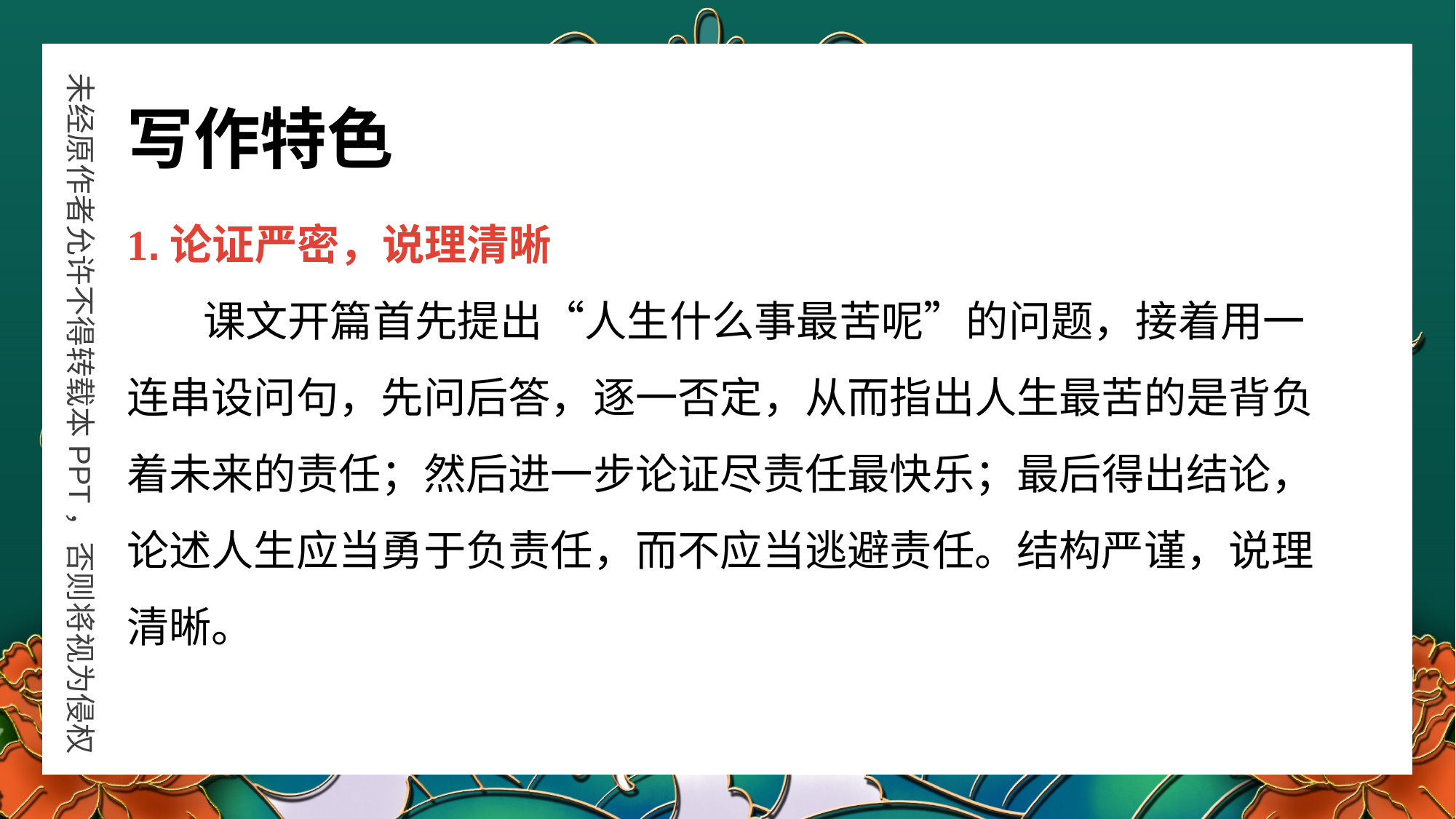

写作特色
1.论证严密，说理清晰
       课文开篇首先提出“人生什么事最苦呢”的问题，接着用一连串设问句，先问后答，逐一否定，从而指出人生最苦的是背负着未来的责任；然后进一步论证尽责任最快乐；最后得出结论，论述人生应当勇于负责任，而不应当逃避责任。结构严谨，说理清晰。